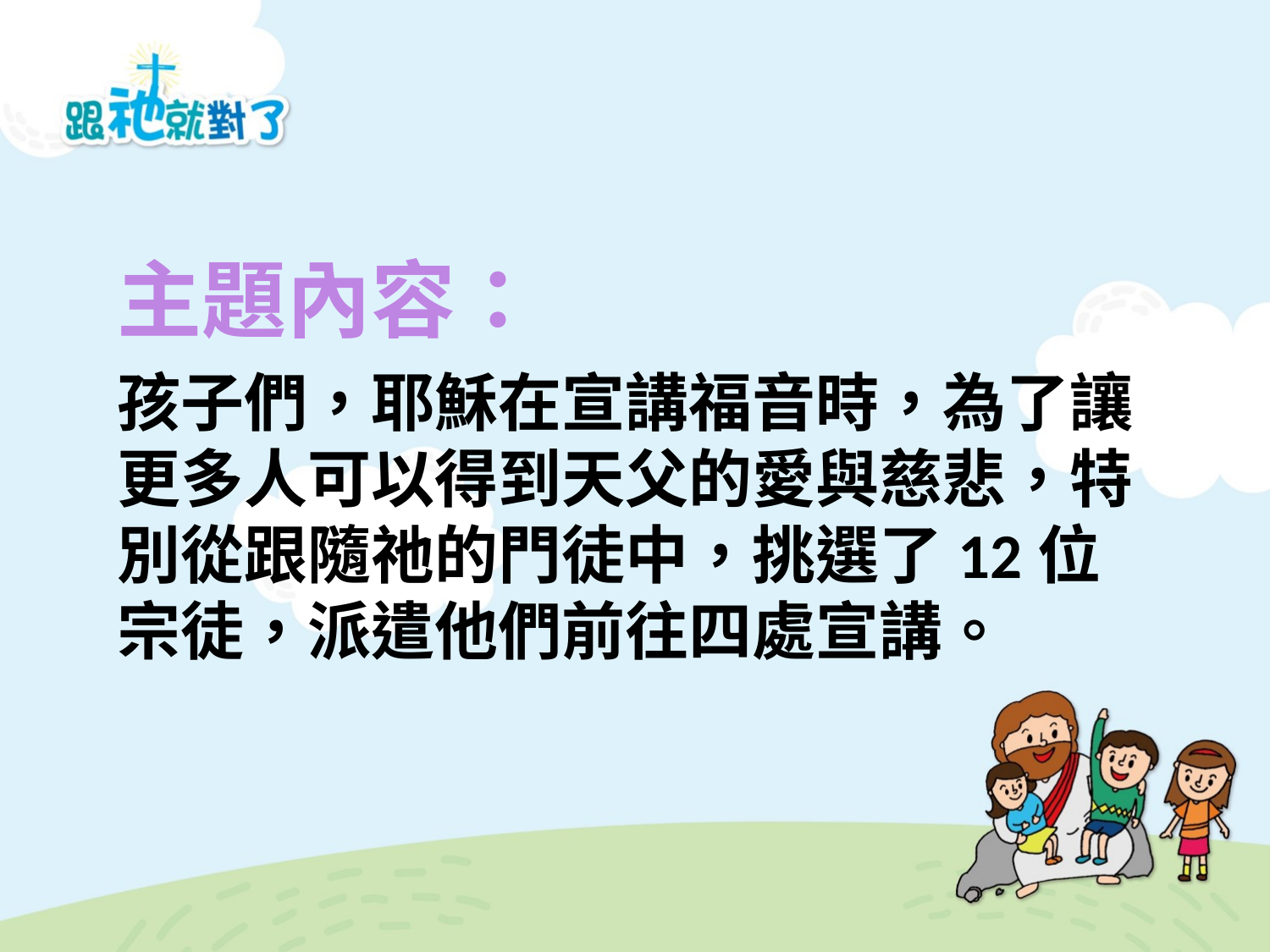

主題內容：
孩子們，耶穌在宣講福音時，為了讓更多人可以得到天父的愛與慈悲，特別從跟隨祂的門徒中，挑選了12位宗徒，派遣他們前往四處宣講。